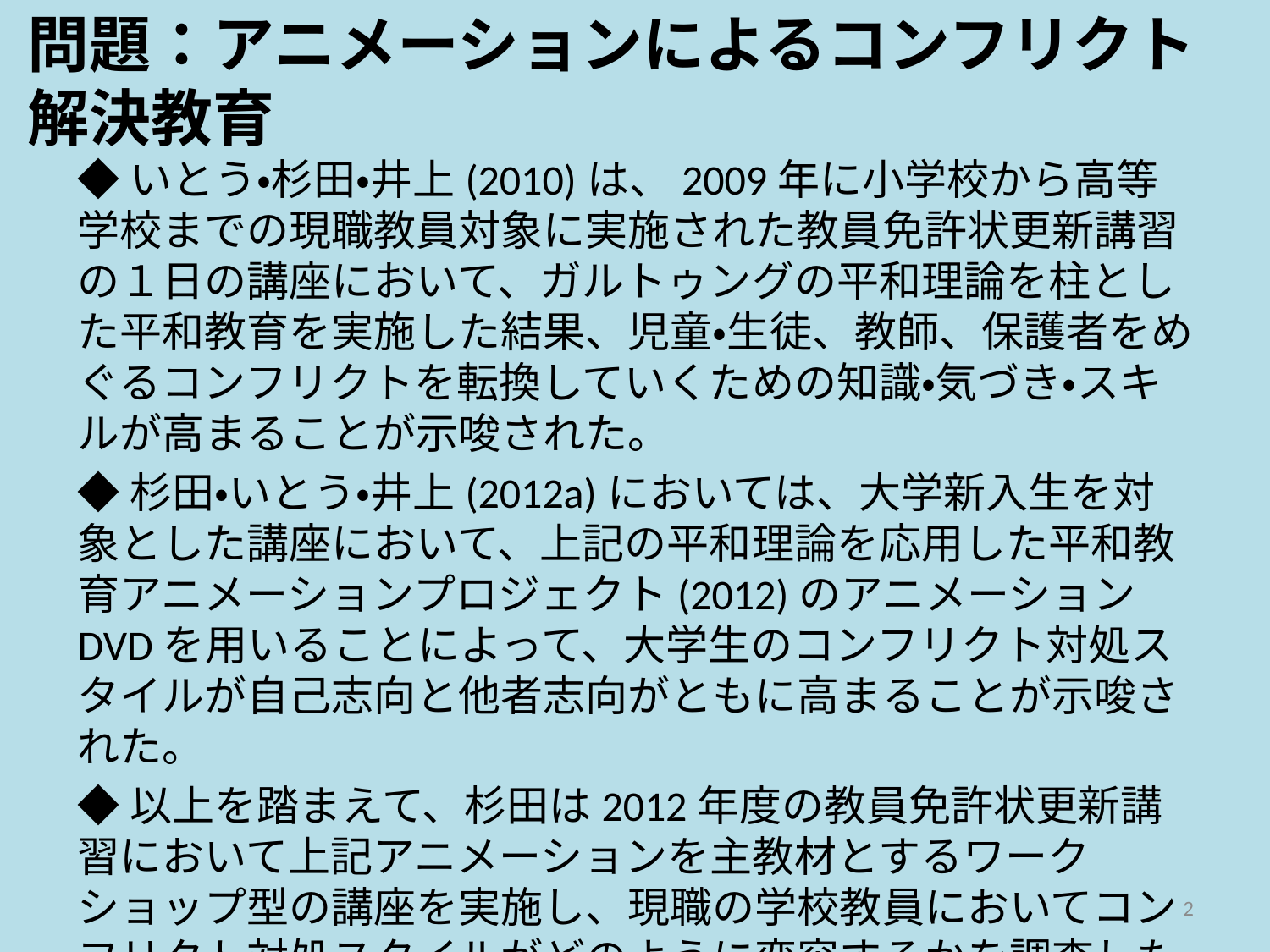

# 問題：アニメーションによるコンフリクト解決教育
◆いとう・杉田・井上(2010)は、2009年に小学校から高等学校までの現職教員対象に実施された教員免許状更新講習の１日の講座において、ガルトゥングの平和理論を柱とした平和教育を実施した結果、児童・生徒、教師、保護者をめぐるコンフリクトを転換していくための知識・気づき・スキルが高まることが示唆された。
◆杉田・いとう・井上(2012a)においては、大学新入生を対象とした講座において、上記の平和理論を応用した平和教育アニメーションプロジェクト(2012)のアニメーションDVDを用いることによって、大学生のコンフリクト対処スタイルが自己志向と他者志向がともに高まることが示唆された。
◆以上を踏まえて、杉田は2012年度の教員免許状更新講習において上記アニメーションを主教材とするワークショップ型の講座を実施し、現職の学校教員においてコンフリクト対処スタイルがどのように変容するかを調査した。
2